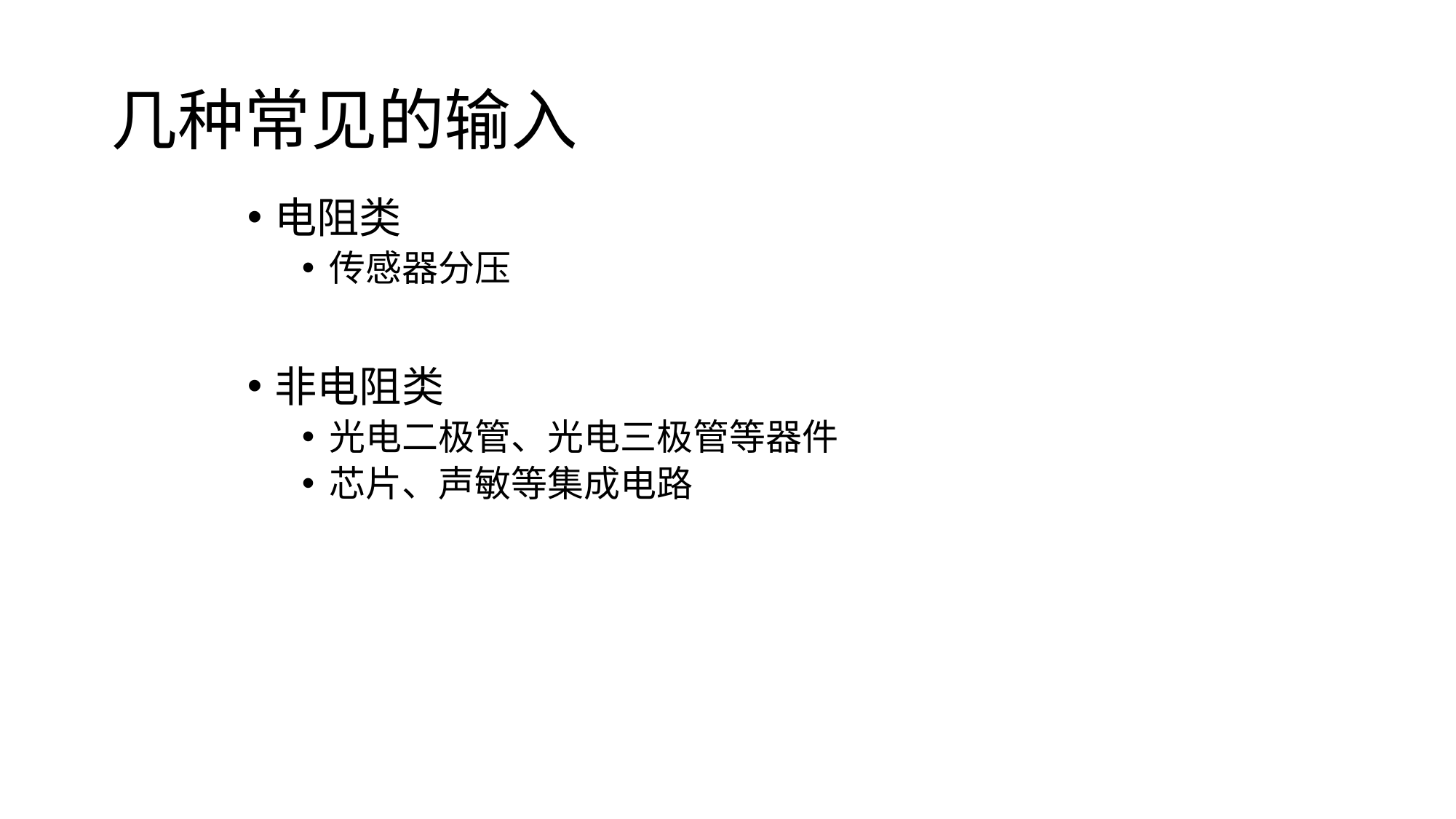

# 几种常见的输入
电阻类
传感器分压

非电阻类
光电二极管、光电三极管等器件
芯片、声敏等集成电路